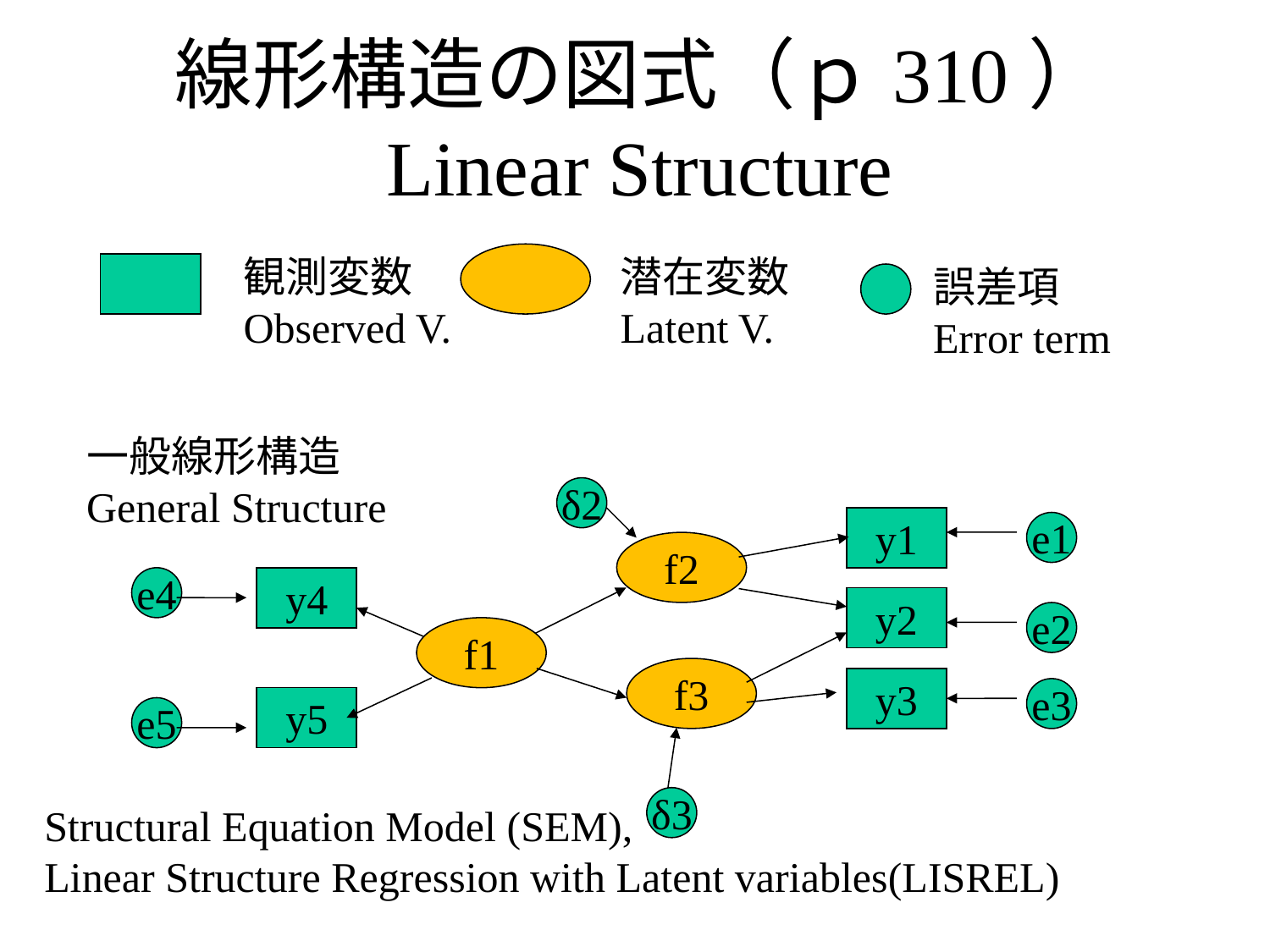

線形構造の図式（ｐ310）
Linear Structure
観測変数
Observed V.

潜在変数
Latent V.

誤差項
Error term

一般線形構造
General Structure
δ2

y1
e1

f2

e4
y4

y2

e2

f1

f3

y3

e3
y5

e5

δ3
Structural Equation Model (SEM),
Linear Structure Regression with Latent variables(LISREL)